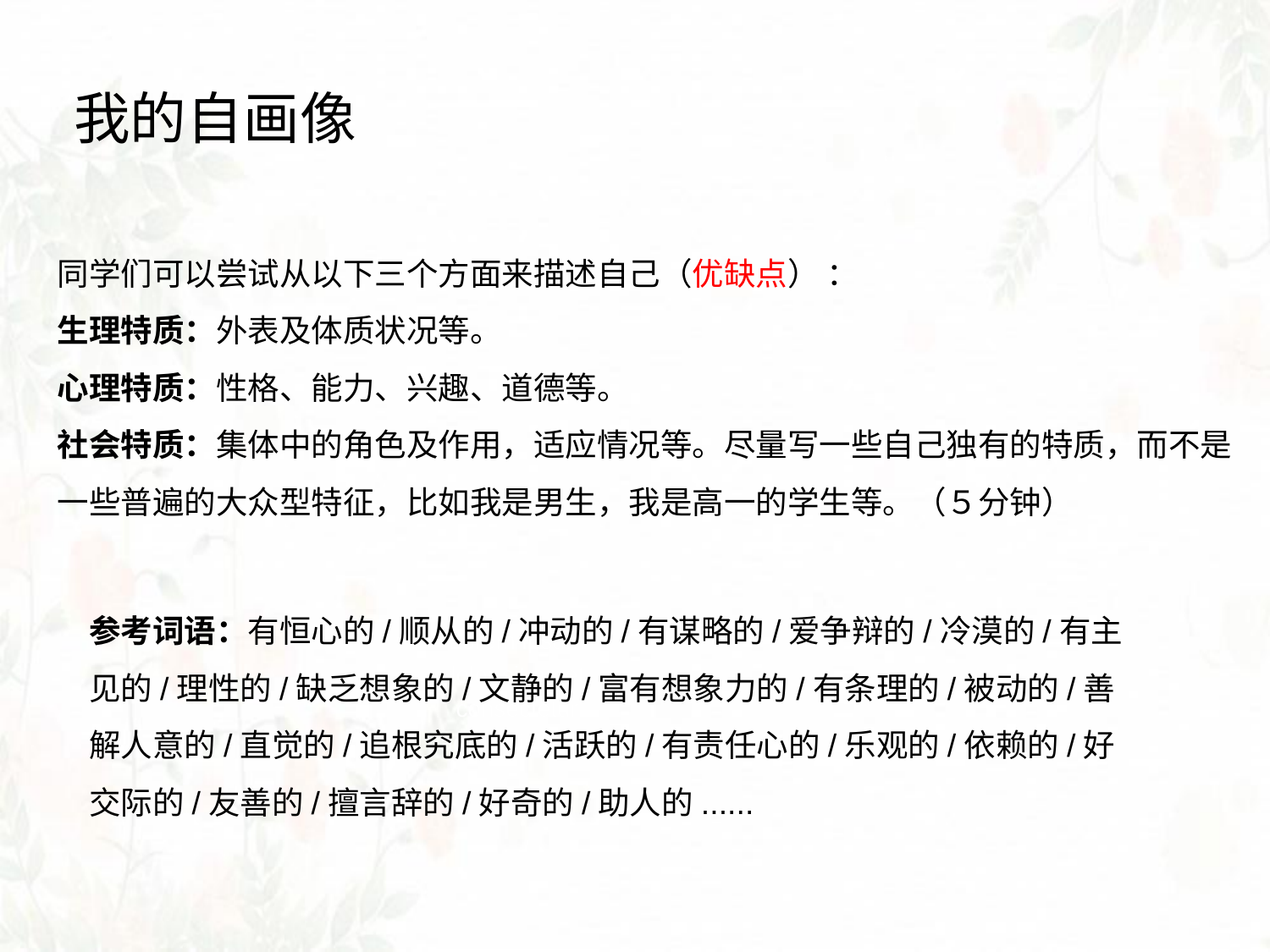

我的自画像
同学们可以尝试从以下三个方面来描述自己（优缺点） ：
生理特质：外表及体质状况等。
心理特质：性格、能力、兴趣、道德等。
社会特质：集体中的角色及作用，适应情况等。尽量写一些自己独有的特质，而不是一些普遍的大众型特征，比如我是男生，我是高一的学生等。（５分钟）

参考词语：有恒心的/顺从的/冲动的/有谋略的/爱争辩的/冷漠的/有主见的/理性的/缺乏想象的/文静的/富有想象力的/有条理的/被动的/善解人意的/直觉的/追根究底的/活跃的/有责任心的/乐观的/依赖的/好交际的/友善的/擅言辞的/好奇的/助人的......

Lorem ipsum dolor sit amet, consectetur adipisicing elit.